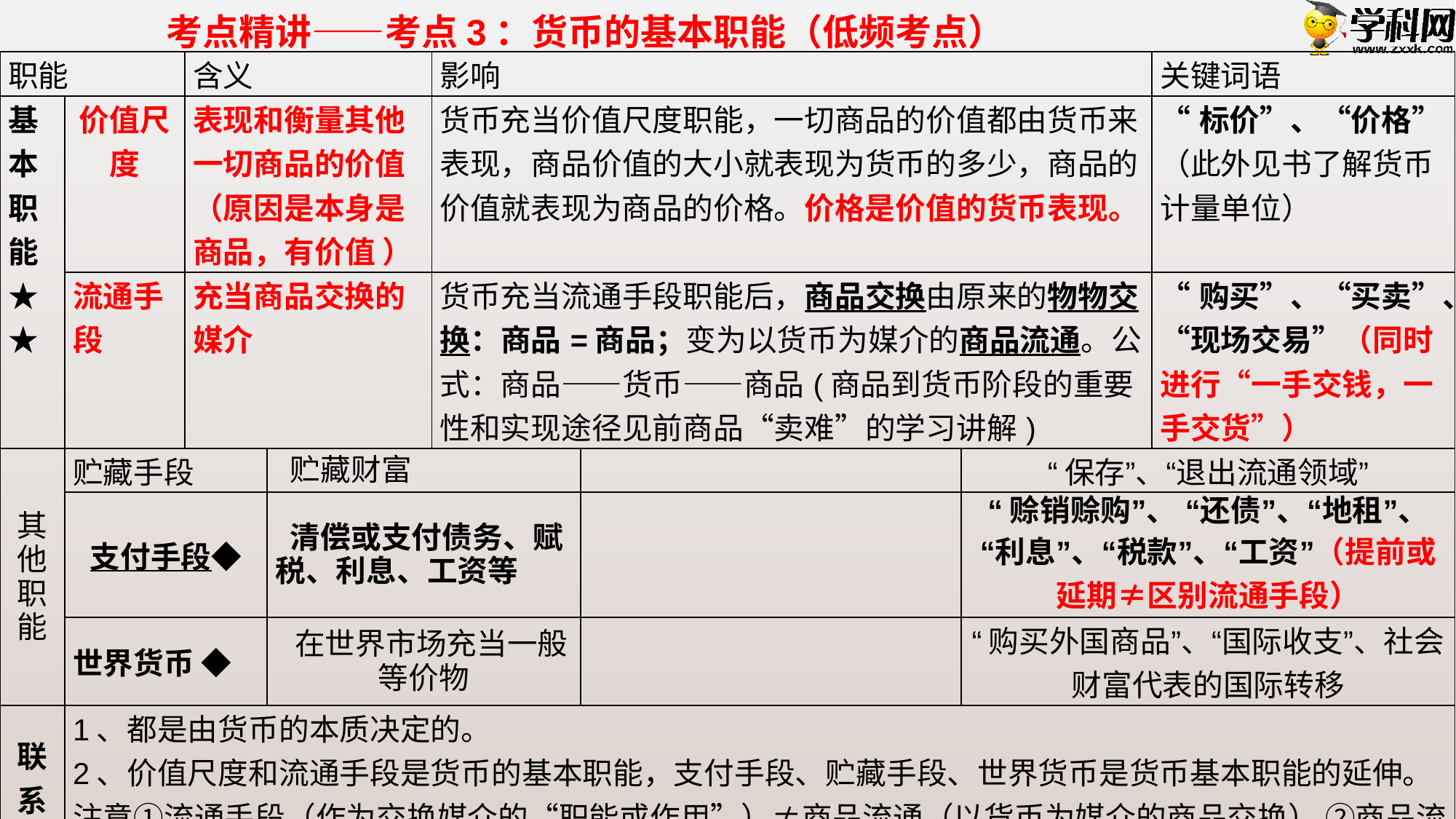

考点精讲——考点3：货币的基本职能（低频考点）
| 职能 |  | 含义 |  | 影响 |  |  | 关键词语 |
| --- | --- | --- | --- | --- | --- | --- | --- |
| 基本职能★★ | 价值尺度 | 表现和衡量其他一切商品的价值（原因是本身是商品，有价值 ） |  | 货币充当价值尺度职能，一切商品的价值都由货币来表现，商品价值的大小就表现为货币的多少，商品的价值就表现为商品的价格。价格是价值的货币表现。 |  |  | “标价”、“价格”（此外见书了解货币计量单位） |
|  | 流通手段 | 充当商品交换的媒介 |  | 货币充当流通手段职能后，商品交换由原来的物物交换：商品=商品；变为以货币为媒介的商品流通。公式：商品——货币——商品(商品到货币阶段的重要性和实现途径见前商品“卖难”的学习讲解) |  |  | “购买”、“买卖”、“现场交易”（同时进行“一手交钱，一手交货”） |
| 其他职能 | 贮藏手段 |  | 贮藏财富 |  |  | “保存”、“退出流通领域” |  |
|  | 支付手段◆ |  | 清偿或支付债务、赋税、利息、工资等 |  |  | “赊销赊购”、 “还债”、“地租”、“利息”、“税款”、“工资”（提前或延期≠区别流通手段） |  |
|  | 世界货币 ◆ |  | 在世界市场充当一般等价物 |  |  | “购买外国商品”、“国际收支”、社会财富代表的国际转移 |  |
| 联系 | 1、都是由货币的本质决定的。 2、价值尺度和流通手段是货币的基本职能，支付手段、贮藏手段、世界货币是货币基本职能的延伸。 注意①流通手段（作为交换媒介的“职能或作用”）≠商品流通（以货币为媒介的商品交换） ②商品流通公式：商品—货币—商品≠物物交换 ③流通手段启示商家要生产适销对路的性价比高产品 |  |  |  |  |  |  |